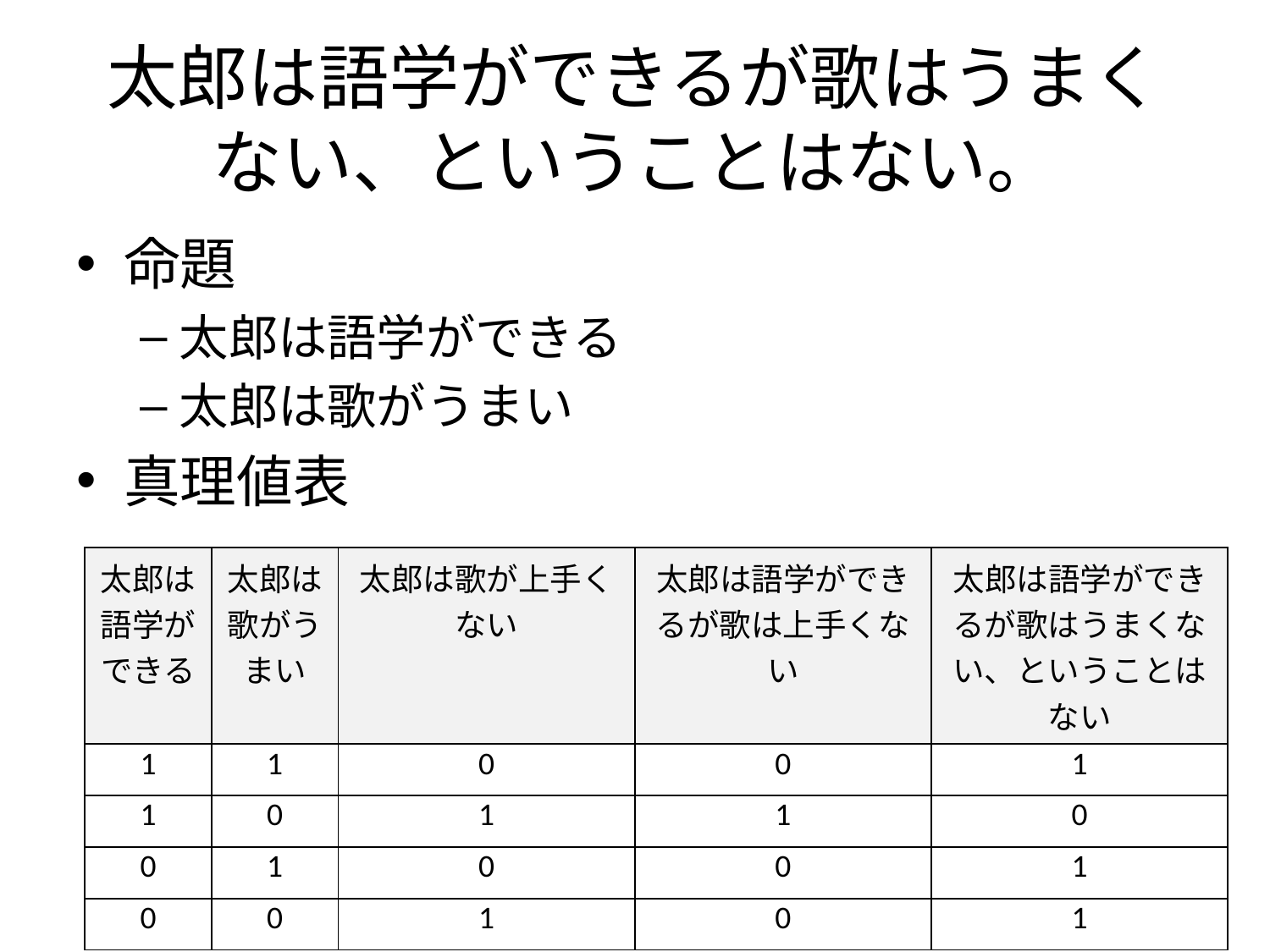

# 太郎は語学ができるが歌はうまくない、ということはない。
命題
太郎は語学ができる
太郎は歌がうまい
真理値表
| 太郎は語学ができる | 太郎は歌がうまい | 太郎は歌が上手くない | 太郎は語学ができるが歌は上手くない | 太郎は語学ができるが歌はうまくない、ということはない |
| --- | --- | --- | --- | --- |
| 1 | 1 | 0 | 0 | 1 |
| 1 | 0 | 1 | 1 | 0 |
| 0 | 1 | 0 | 0 | 1 |
| 0 | 0 | 1 | 0 | 1 |